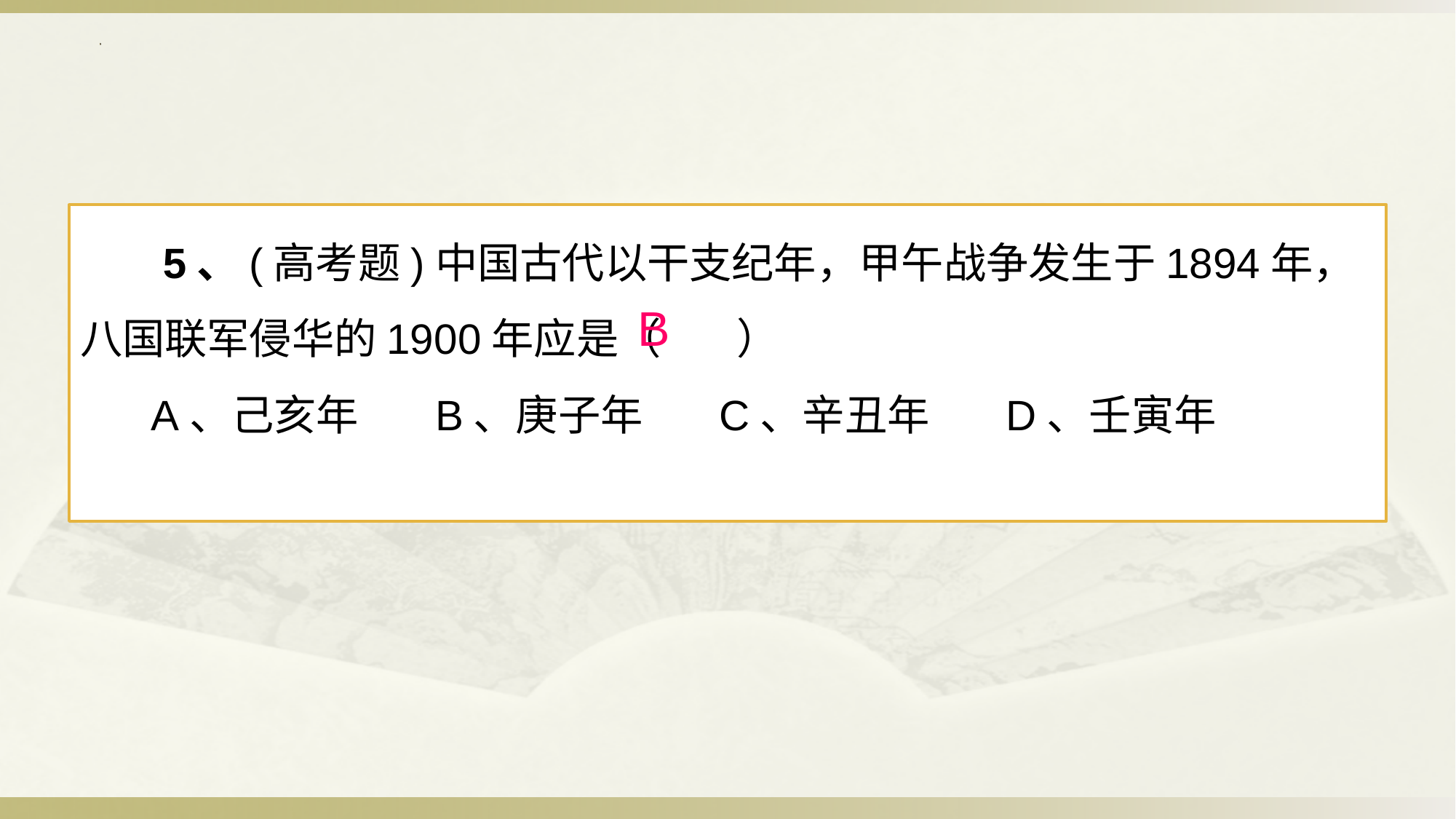

5、(高考题)中国古代以干支纪年，甲午战争发生于1894年，八国联军侵华的1900年应是（        ）
      A、己亥年       B、庚子年       C、辛丑年       D、壬寅年

B